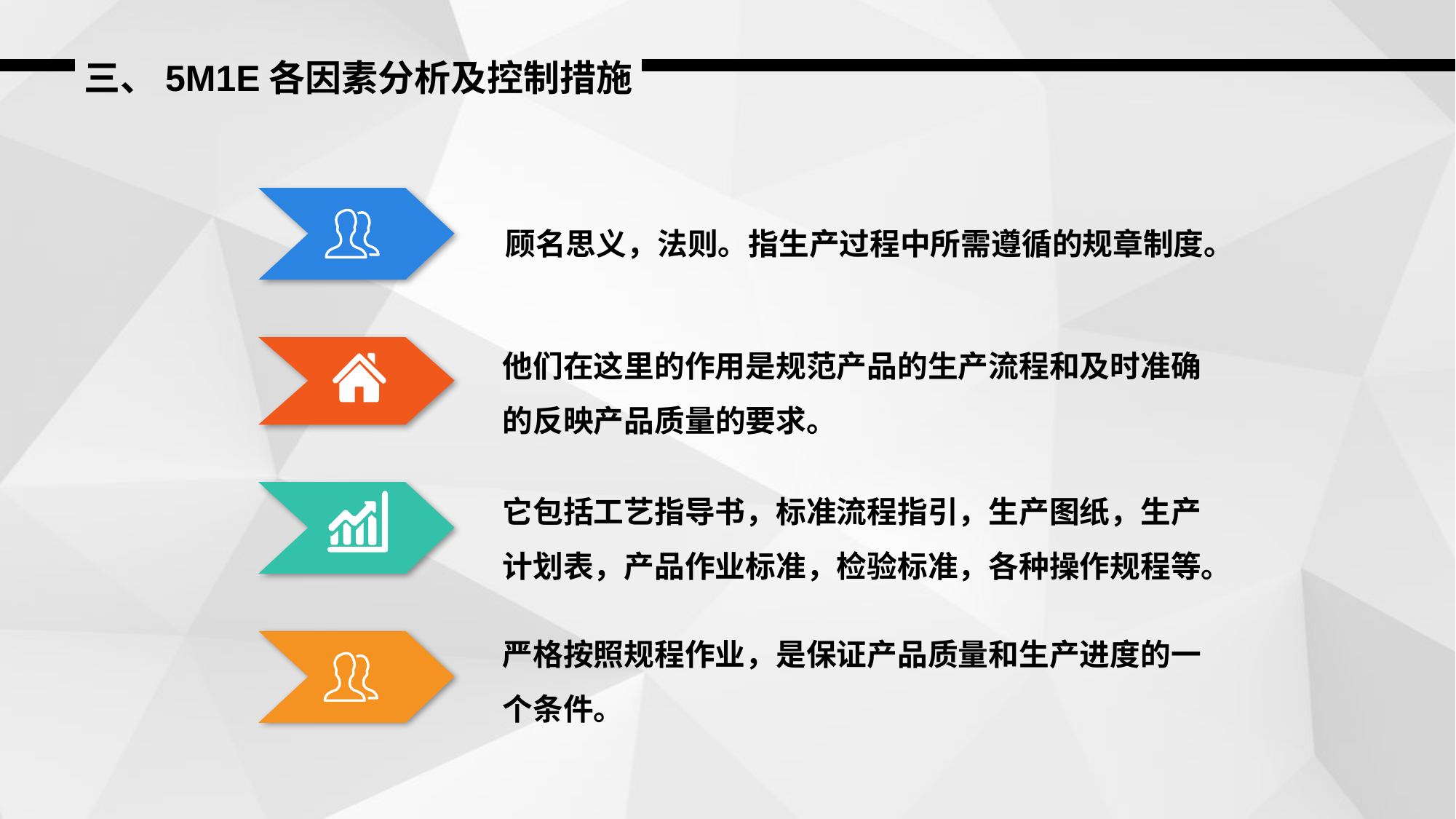

三、5M1E各因素分析及控制措施

顾名思义，法则。指生产过程中所需遵循的规章制度。

他们在这里的作用是规范产品的生产流程和及时准确的反映产品质量的要求。

它包括工艺指导书，标准流程指引，生产图纸，生产计划表，产品作业标准，检验标准，各种操作规程等。

严格按照规程作业，是保证产品质量和生产进度的一个条件。